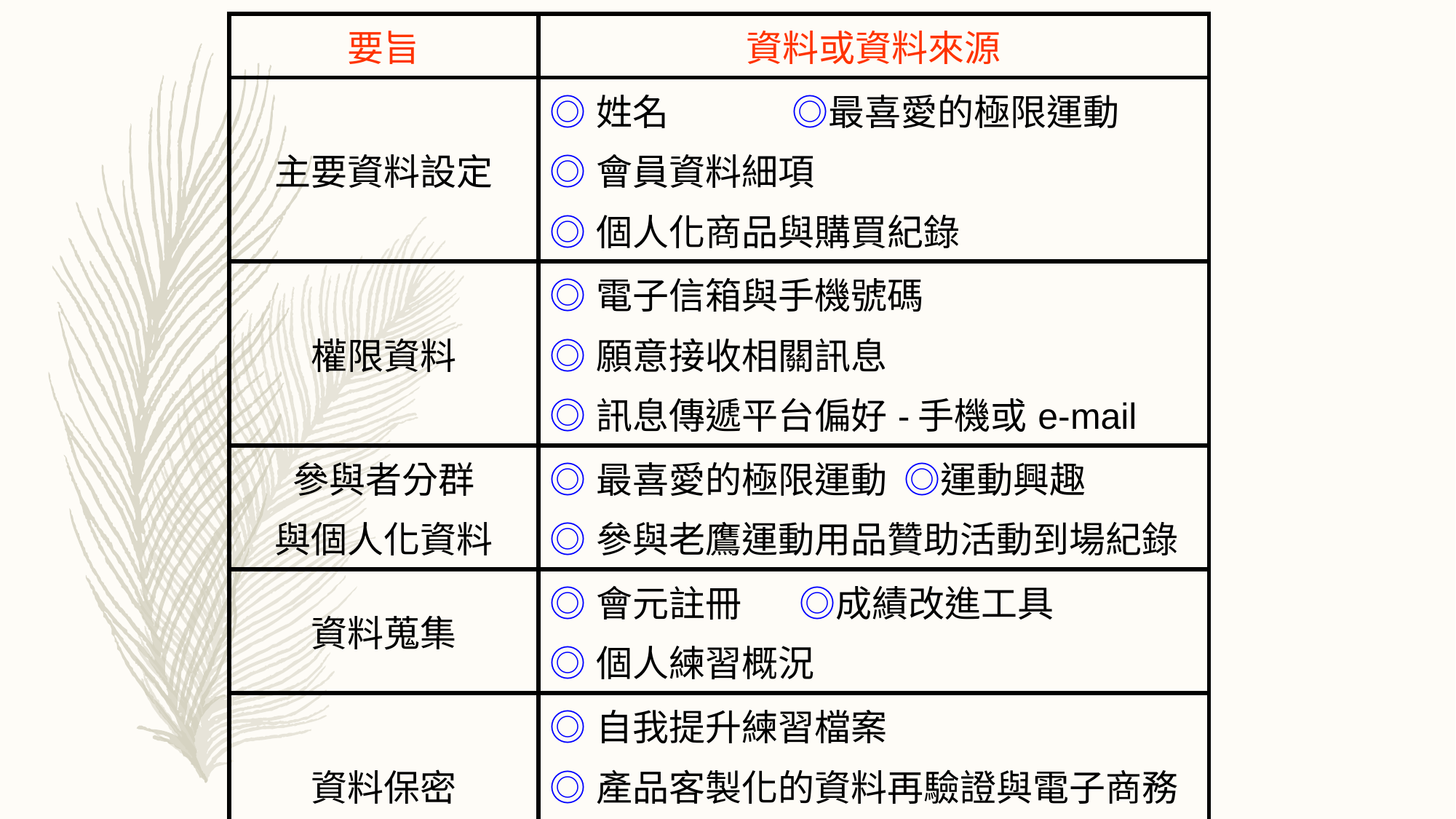

| 要旨 | 資料或資料來源 |
| --- | --- |
| 主要資料設定 | ◎姓名 ◎最喜愛的極限運動 ◎會員資料細項 ◎個人化商品與購買紀錄 |
| 權限資料 | ◎電子信箱與手機號碼 ◎願意接收相關訊息 ◎訊息傳遞平台偏好-手機或e-mail |
| 參與者分群 與個人化資料 | ◎最喜愛的極限運動 ◎運動興趣 ◎參與老鷹運動用品贊助活動到場紀錄 |
| 資料蒐集 | ◎會元註冊 ◎成績改進工具 ◎個人練習概況 |
| 資料保密 | ◎自我提升練習檔案 ◎產品客製化的資料再驗證與電子商務 互動 |